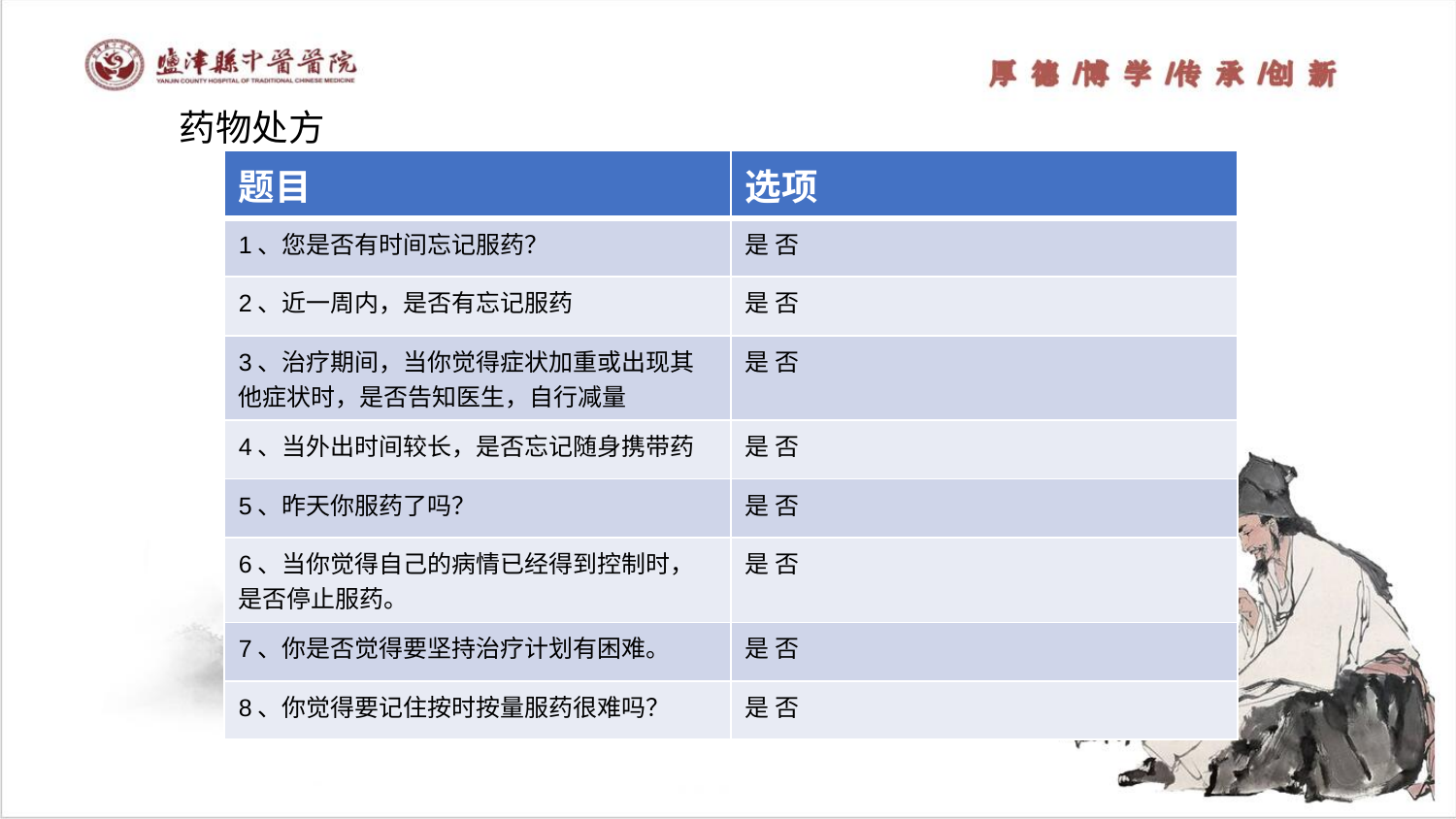

药物处方
| 题目 | 选项 |
| --- | --- |
| 1、您是否有时间忘记服药？ | 是 否 |
| 2、近一周内，是否有忘记服药 | 是 否 |
| 3、治疗期间，当你觉得症状加重或出现其他症状时，是否告知医生，自行减量 | 是 否 |
| 4、当外出时间较长，是否忘记随身携带药 | 是 否 |
| 5、昨天你服药了吗？ | 是 否 |
| 6、当你觉得自己的病情已经得到控制时，是否停止服药。 | 是 否 |
| 7、你是否觉得要坚持治疗计划有困难。 | 是 否 |
| 8、你觉得要记住按时按量服药很难吗？ | 是 否 |